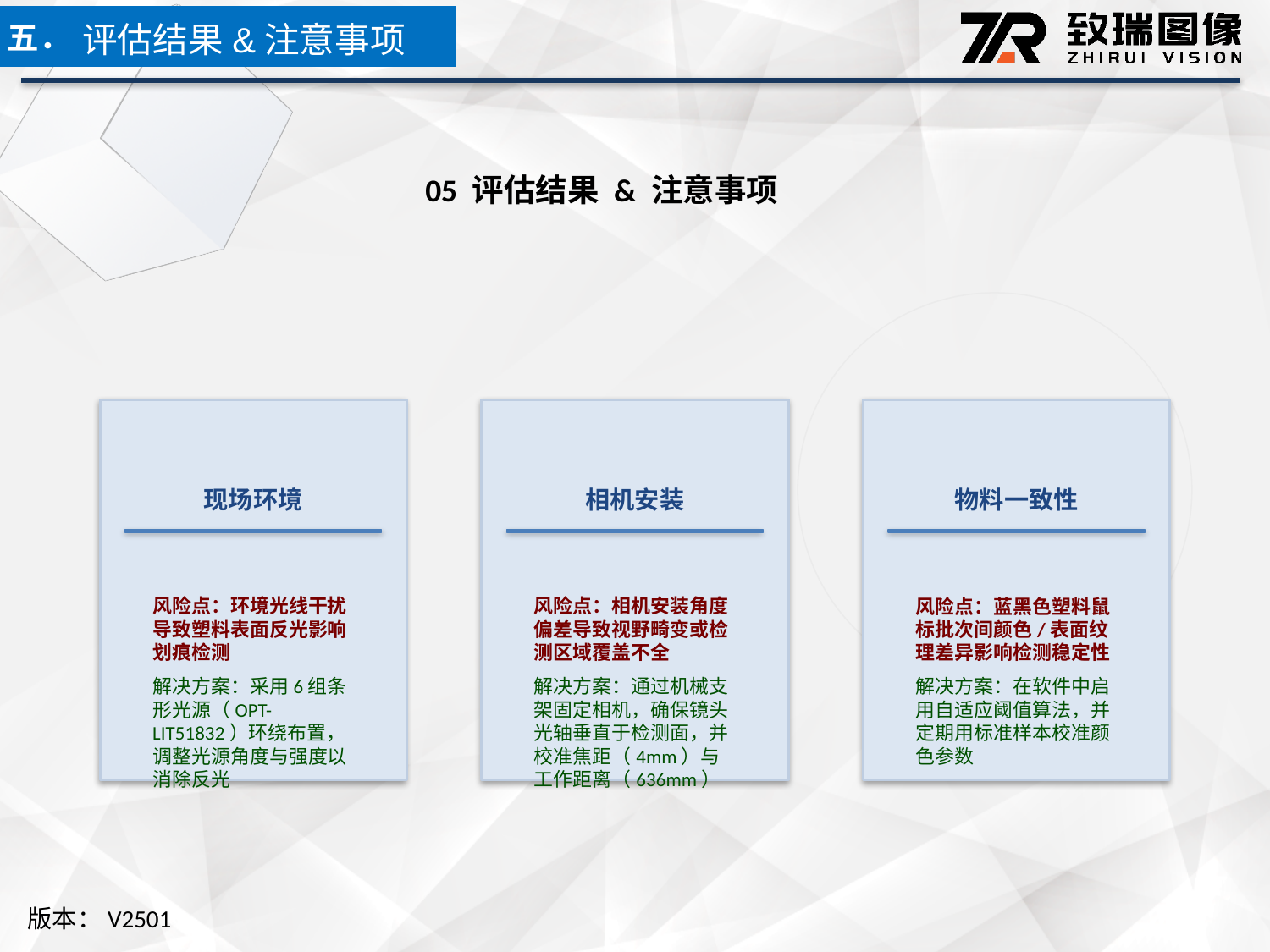

五．
评估结果&注意事项

05 评估结果 & 注意事项

现场环境

相机安装

物料一致性

风险点：环境光线干扰导致塑料表面反光影响划痕检测
解决方案：采用6组条形光源（OPT-LIT51832）环绕布置，调整光源角度与强度以消除反光

风险点：相机安装角度偏差导致视野畸变或检测区域覆盖不全
解决方案：通过机械支架固定相机，确保镜头光轴垂直于检测面，并校准焦距（4mm）与工作距离（636mm）

风险点：蓝黑色塑料鼠标批次间颜色/表面纹理差异影响检测稳定性
解决方案：在软件中启用自适应阈值算法，并定期用标准样本校准颜色参数